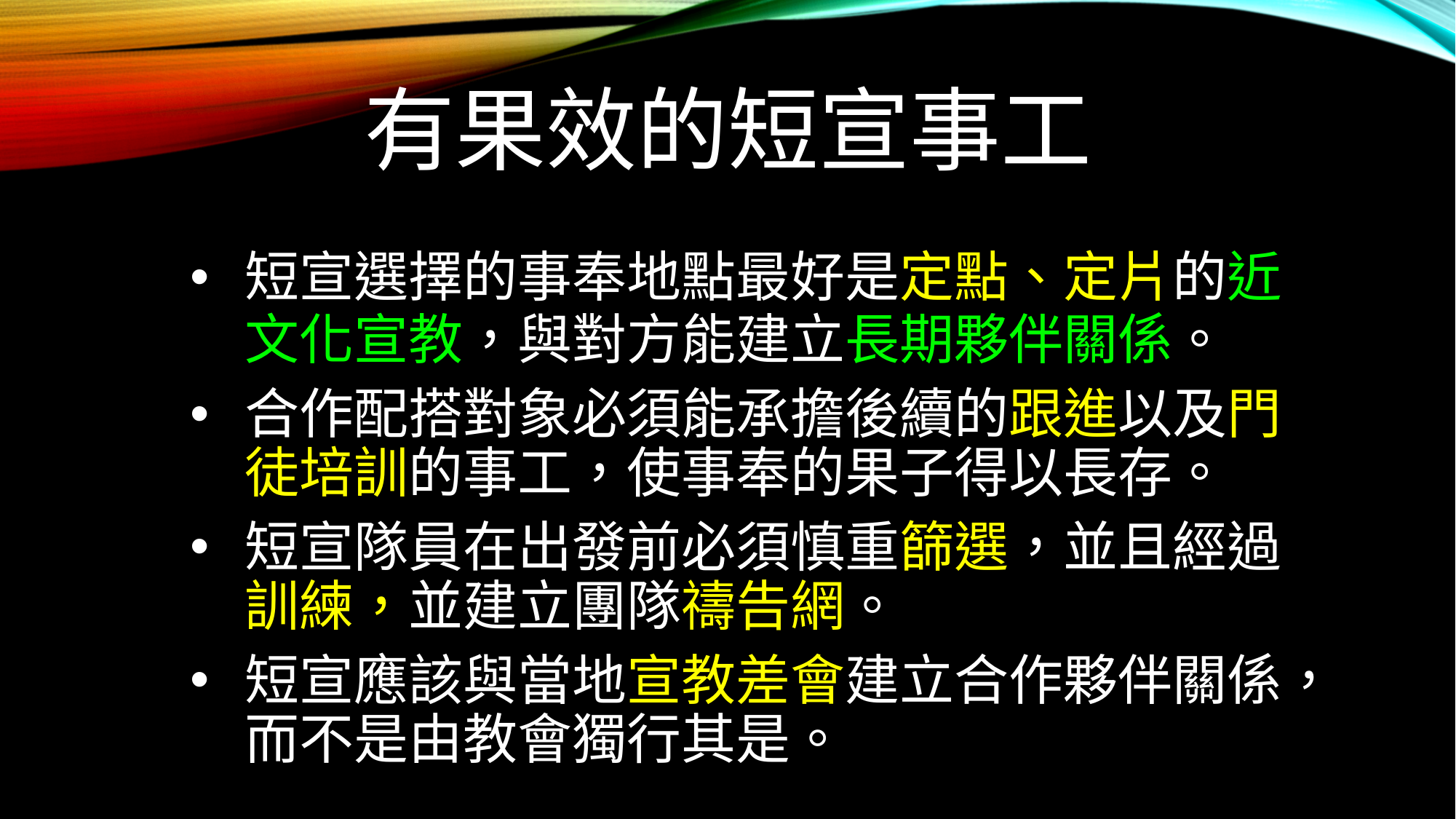

# 有果效的短宣事工
短宣選擇的事奉地點最好是定點、定片的近文化宣教，與對方能建立長期夥伴關係。
合作配搭對象必須能承擔後續的跟進以及門徒培訓的事工，使事奉的果子得以長存。
短宣隊員在出發前必須慎重篩選，並且經過訓練，並建立團隊禱告網。
短宣應該與當地宣教差會建立合作夥伴關係，而不是由教會獨行其是。